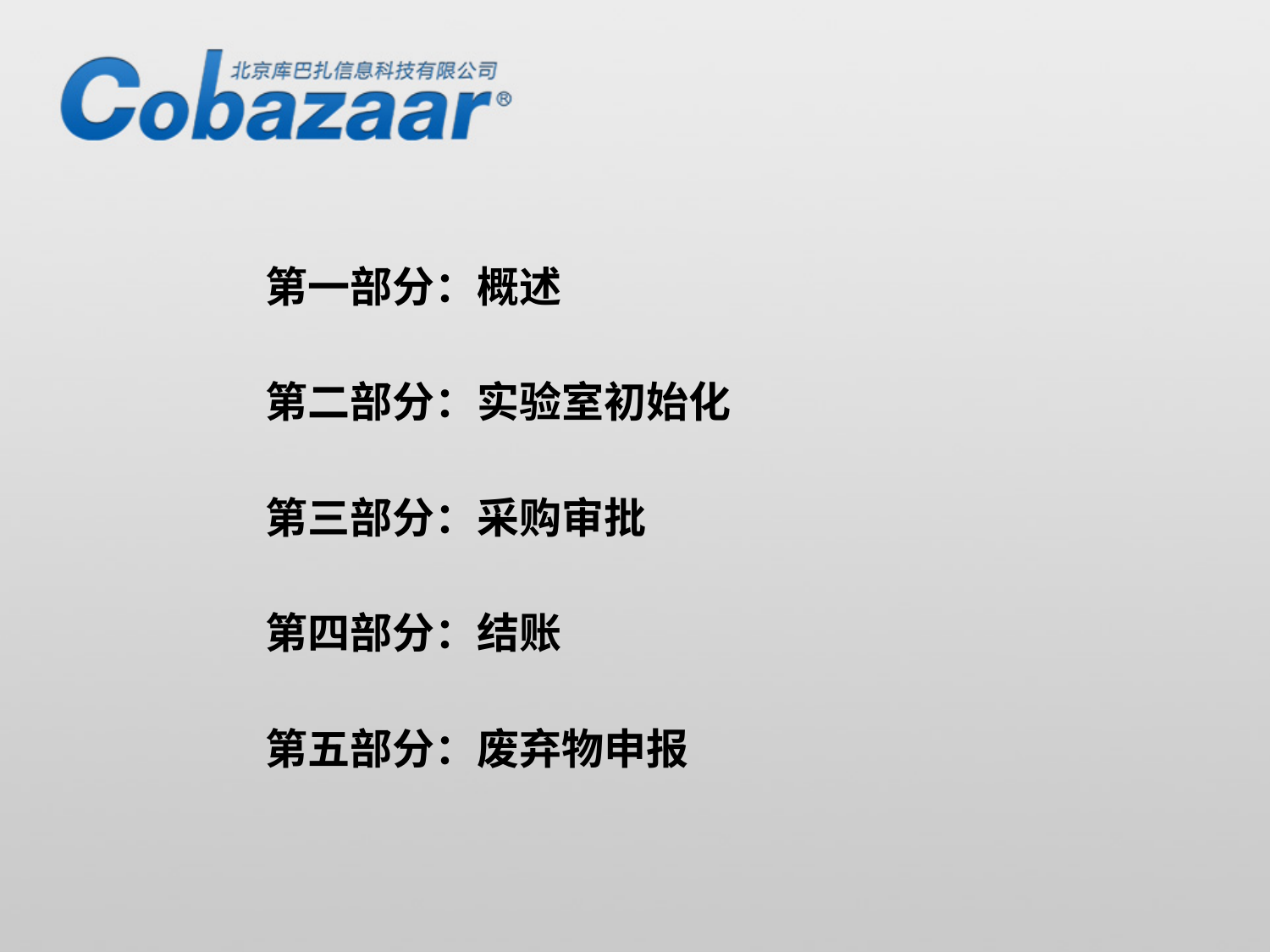

第一部分：概述

第二部分：实验室初始化
第三部分：采购审批
第四部分：结账
第五部分：废弃物申报